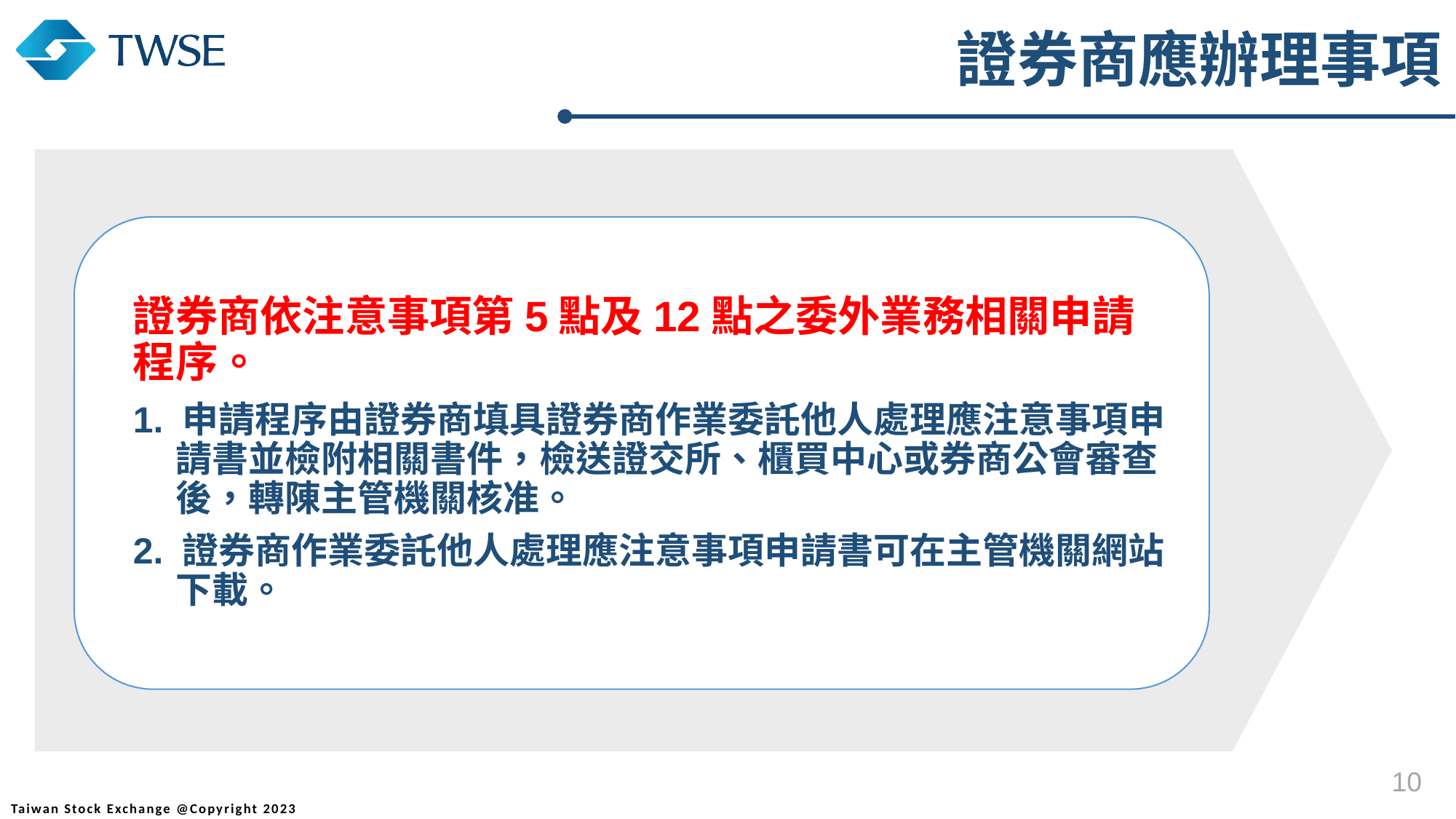

證券商應辦理事項

證券商依注意事項第5點及12點之委外業務相關申請程序。
1. 申請程序由證券商填具證券商作業委託他人處理應注意事項申請書並檢附相關書件，檢送證交所、櫃買中心或券商公會審查後，轉陳主管機關核准。
2. 證券商作業委託他人處理應注意事項申請書可在主管機關網站下載。
10